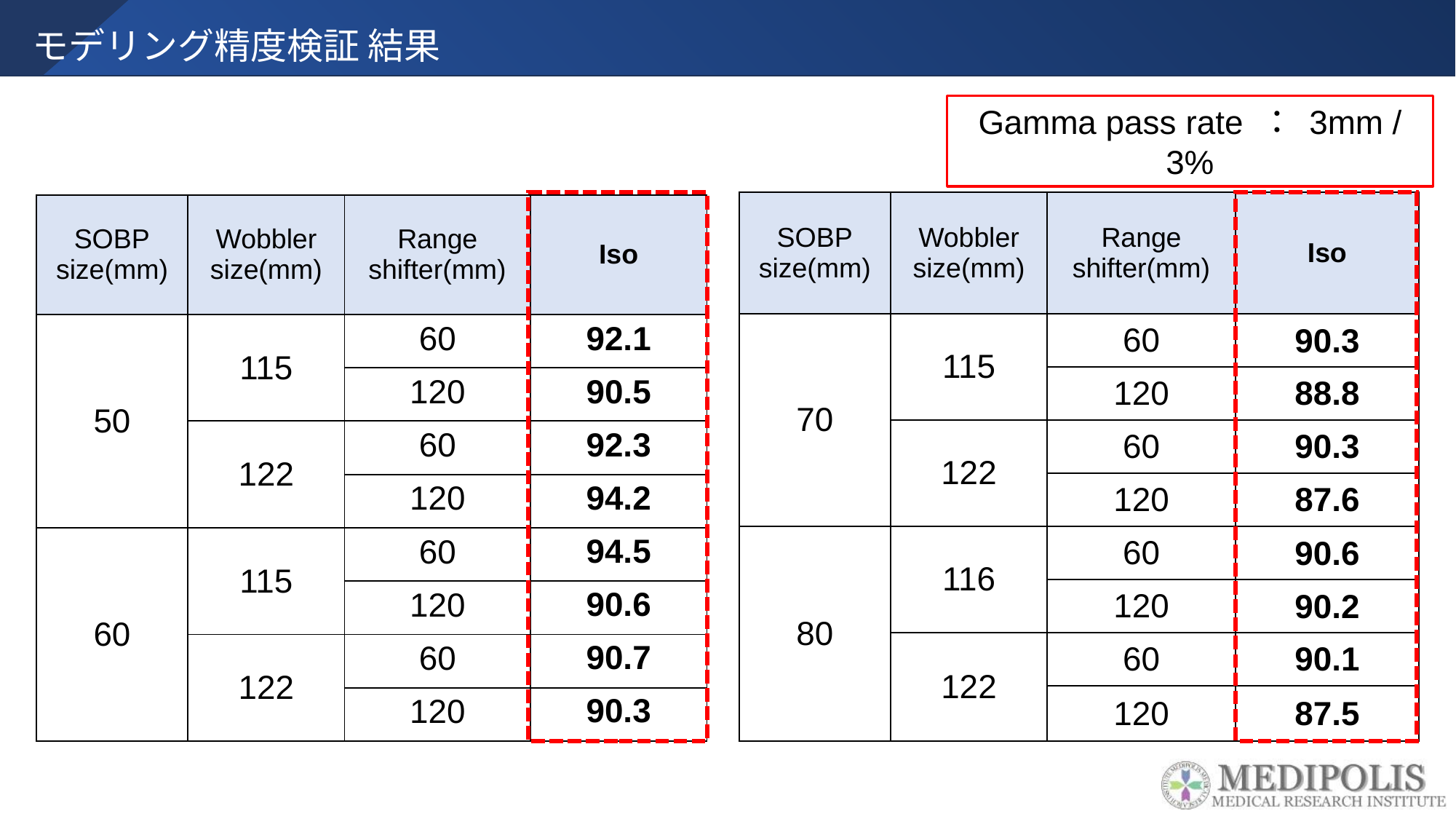

モデリング精度検証 結果
Gamma pass rate ： 3mm / 3%

| SOBP size(mm) | Wobbler size(mm) | Range shifter(mm) | Iso |
| --- | --- | --- | --- |
| 70 | 115 | 60 | 90.3 |
|  |  | 120 | 88.8 |
|  | 122 | 60 | 90.3 |
|  |  | 120 | 87.6 |
| 80 | 116 | 60 | 90.6 |
|  |  | 120 | 90.2 |
|  | 122 | 60 | 90.1 |
|  |  | 120 | 87.5 |

| SOBP size(mm) | Wobbler size(mm) | Range shifter(mm) | Iso |
| --- | --- | --- | --- |
| 50 | 115 | 60 | 92.1 |
|  |  | 120 | 90.5 |
|  | 122 | 60 | 92.3 |
|  |  | 120 | 94.2 |
| 60 | 115 | 60 | 94.5 |
|  |  | 120 | 90.6 |
|  | 122 | 60 | 90.7 |
|  |  | 120 | 90.3 |